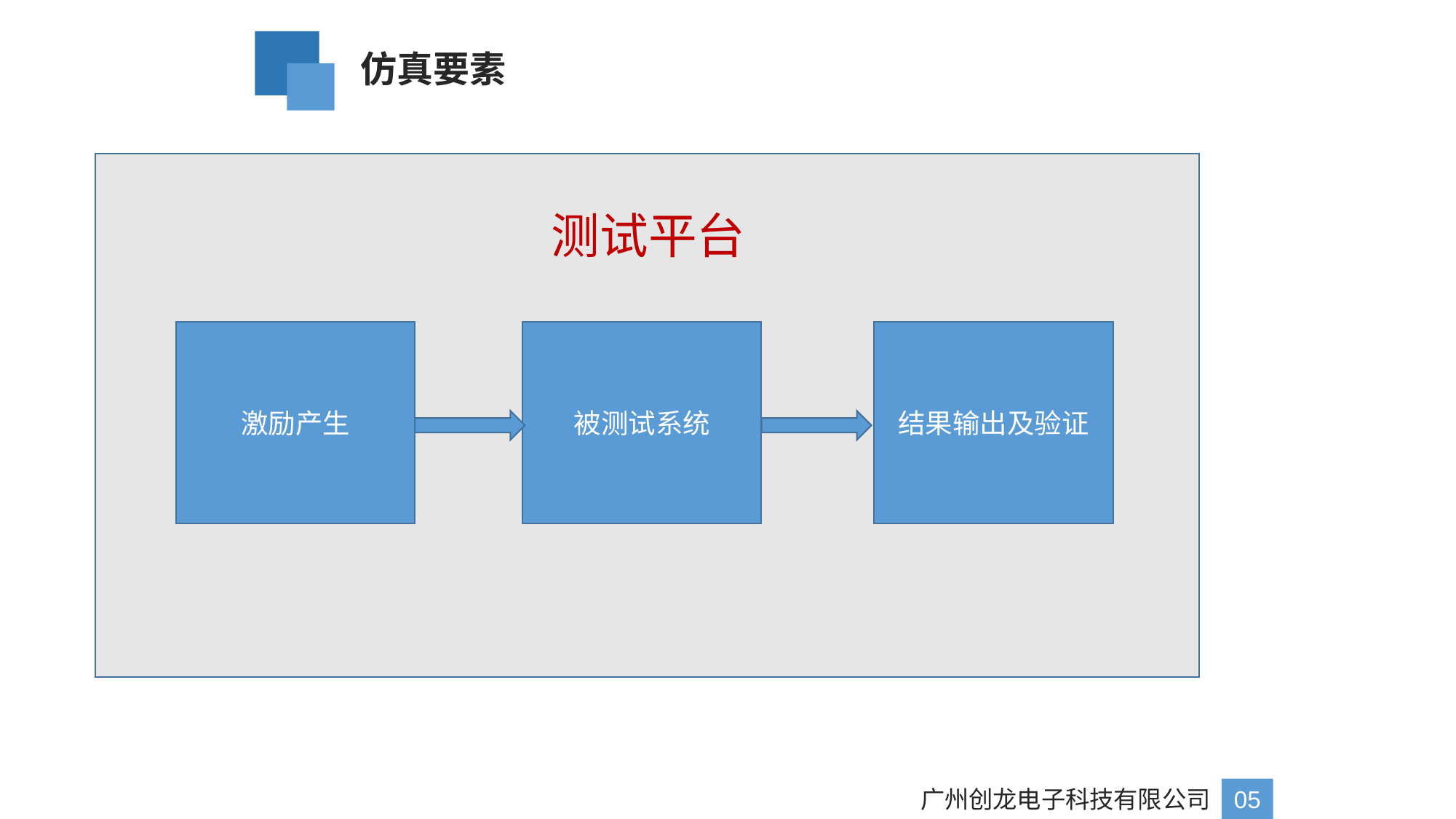

仿真要素

测试平台
被测试系统
激励产生
结果输出及验证

广州创龙电子科技有限公司
05